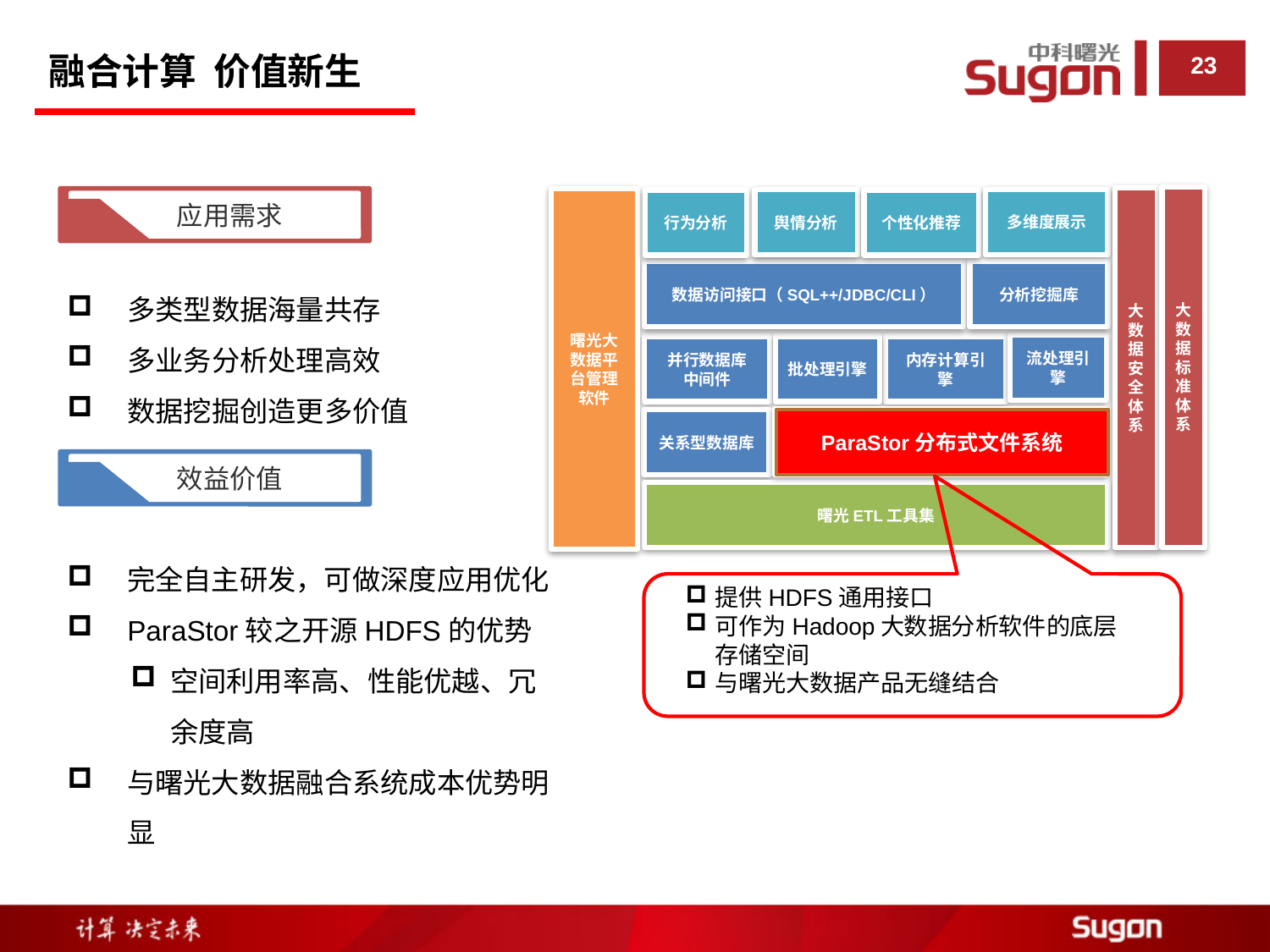

融合计算  价值新生

应用需求

大数据标准体系
大数据安全体系
曙光大数据平台管理软件
多维度展示
舆情分析
行为分析
个性化推荐
数据访问接口（SQL++/JDBC/CLI）
分析挖掘库
多类型数据海量共存
多业务分析处理高效
数据挖掘创造更多价值
流处理引擎
并行数据库
中间件
批处理引擎
内存计算引擎
分布式云存储(HDFS)
关系型数据库
ParaStor分布式文件系统

效益价值

曙光ETL工具集
完全自主研发，可做深度应用优化
ParaStor较之开源HDFS的优势
空间利用率高、性能优越、冗余度高
与曙光大数据融合系统成本优势明显

提供HDFS通用接口
可作为Hadoop大数据分析软件的底层存储空间
与曙光大数据产品无缝结合